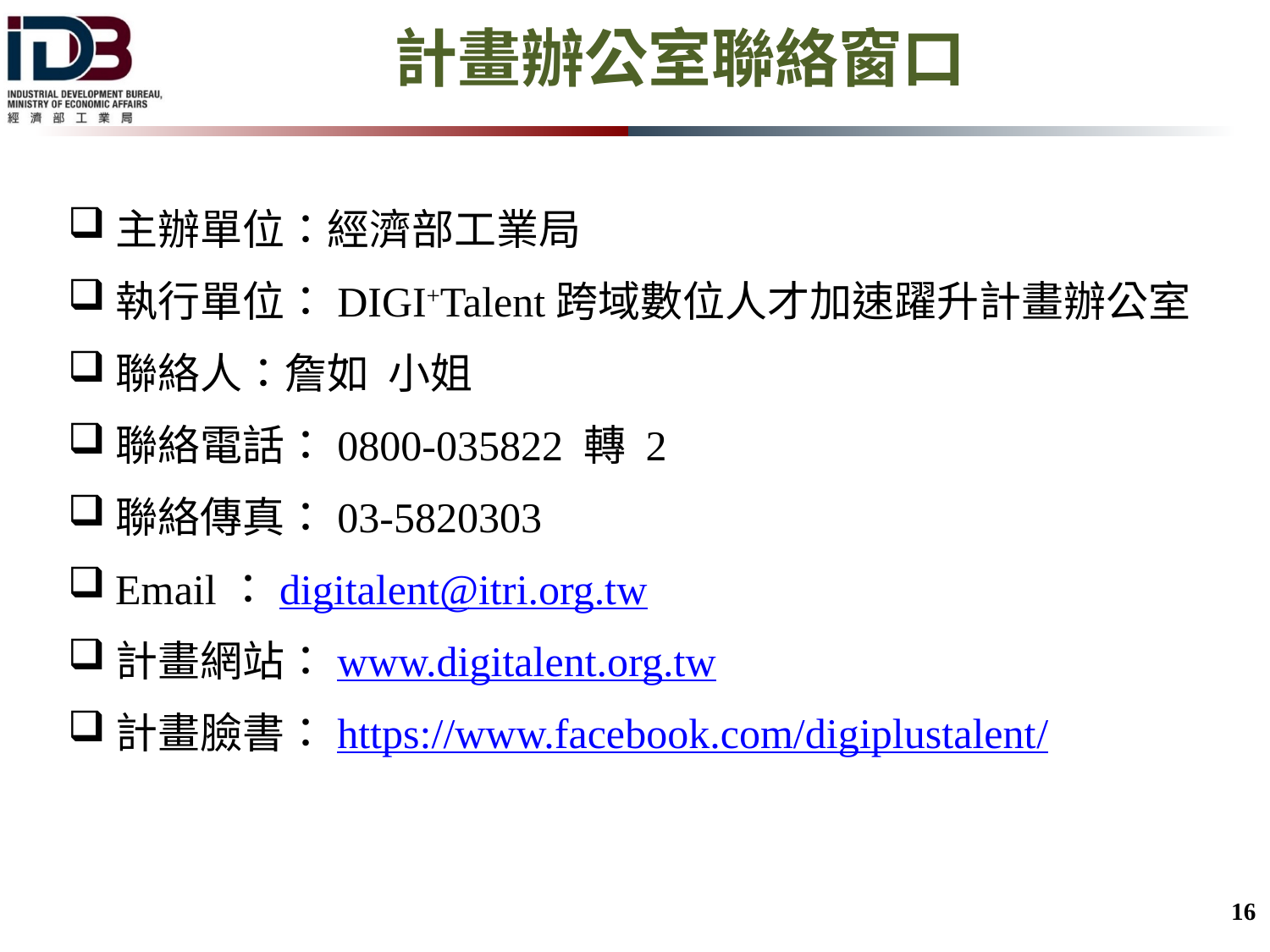

# 計畫辦公室聯絡窗口
主辦單位：經濟部工業局
執行單位：DIGI+Talent跨域數位人才加速躍升計畫辦公室
聯絡人：詹如  小姐
聯絡電話：0800-035822 轉 2
聯絡傳真：03-5820303
Email：digitalent@itri.org.tw
計畫網站：www.digitalent.org.tw
計畫臉書：https://www.facebook.com/digiplustalent/